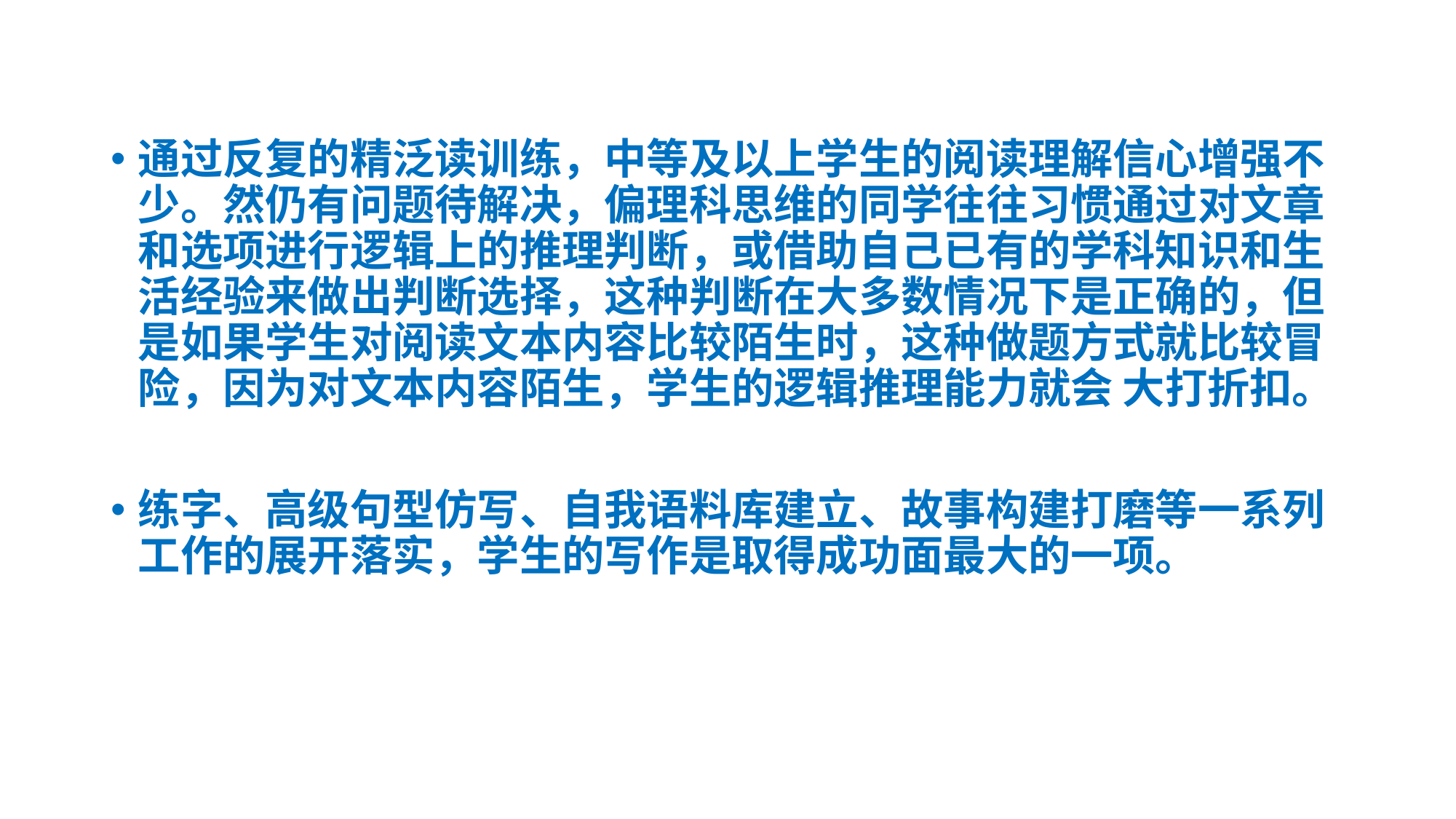

通过反复的精泛读训练，中等及以上学生的阅读理解信心增强不少。然仍有问题待解决，偏理科思维的同学往往习惯通过对文章和选项进行逻辑上的推理判断，或借助自己已有的学科知识和生活经验来做出判断选择，这种判断在大多数情况下是正确的，但是如果学生对阅读文本内容比较陌生时，这种做题方式就比较冒险，因为对文本内容陌生，学生的逻辑推理能力就会 大打折扣。

练字、高级句型仿写、自我语料库建立、故事构建打磨等一系列工作的展开落实，学生的写作是取得成功面最大的一项。